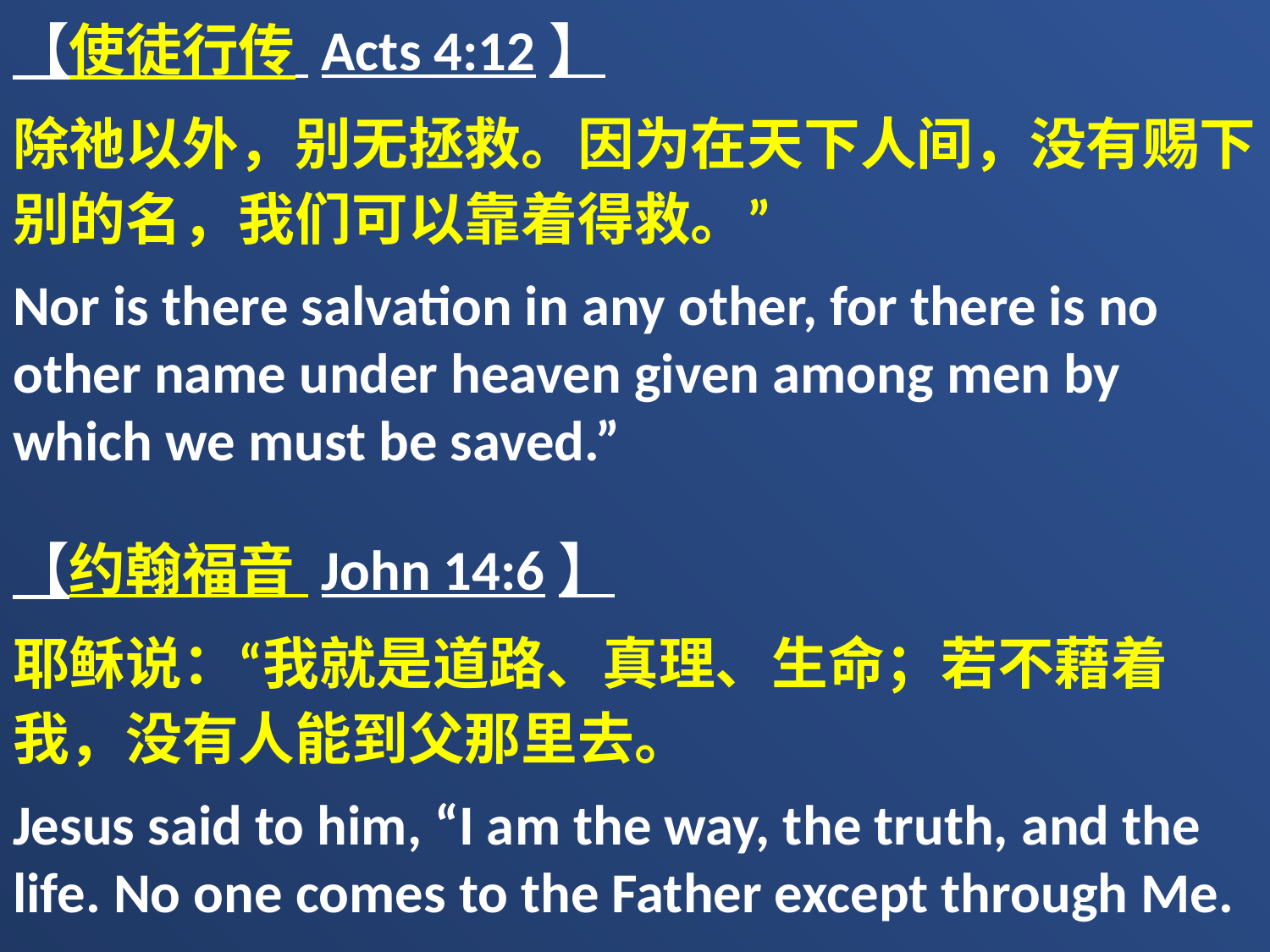

【使徒行传 Acts 4:12】
除祂以外，别无拯救。因为在天下人间，没有赐下别的名，我们可以靠着得救。”
Nor is there salvation in any other, for there is no other name under heaven given among men by which we must be saved.”

【约翰福音 John 14:6】
耶稣说：“我就是道路、真理、生命；若不藉着我，没有人能到父那里去。
Jesus said to him, “I am the way, the truth, and the life. No one comes to the Father except through Me.